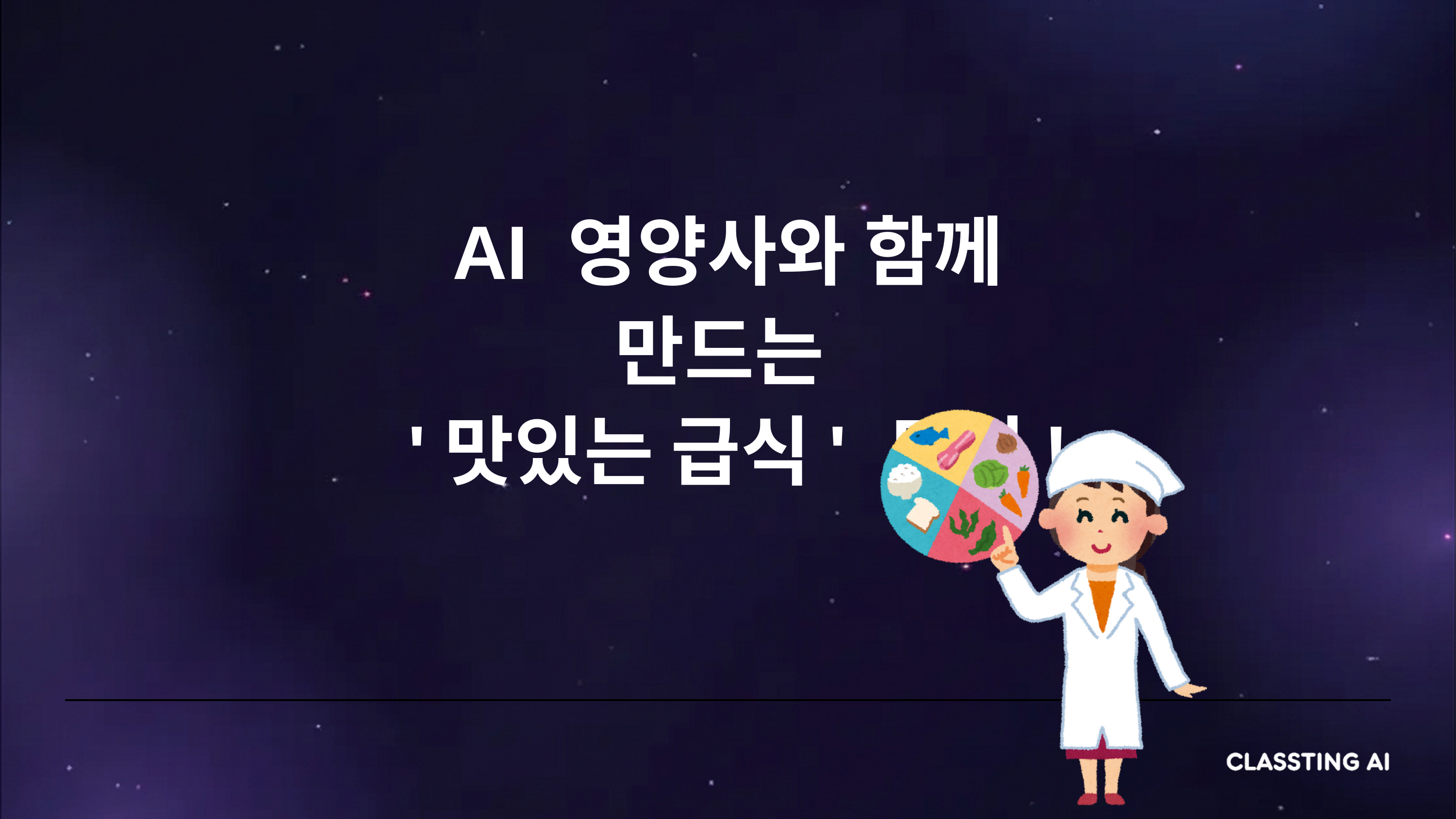

AI 영양사와 함께 만드는
 '맛있는 급식' 도전!